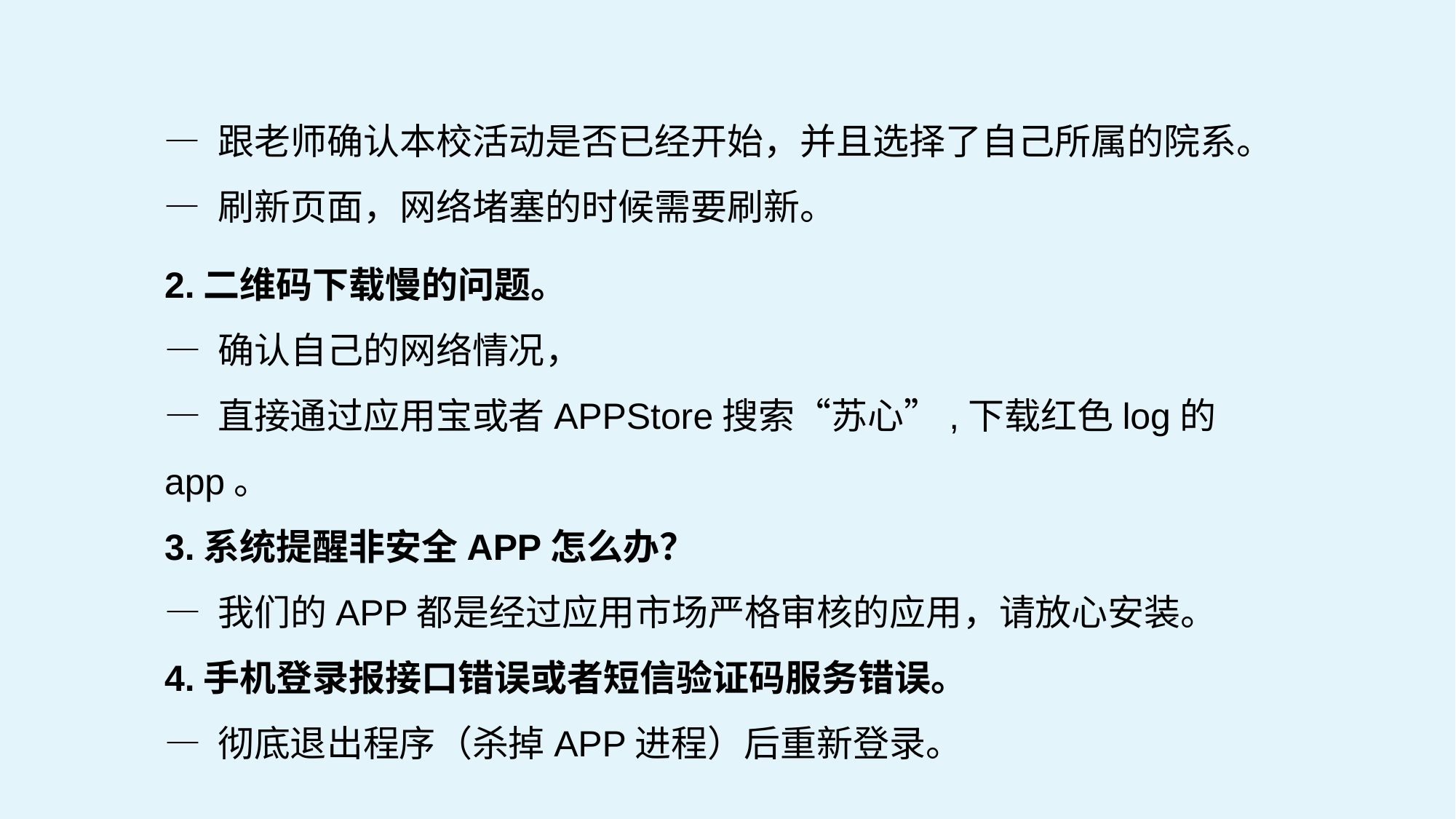

— 跟老师确认本校活动是否已经开始，并且选择了自己所属的院系。
— 刷新页面，网络堵塞的时候需要刷新。
2.二维码下载慢的问题。
— 确认自己的网络情况，
— 直接通过应用宝或者APPStore搜索“苏心”,下载红色log的app。
3.系统提醒非安全APP怎么办？
— 我们的APP都是经过应用市场严格审核的应用，请放心安装。
4.手机登录报接口错误或者短信验证码服务错误。
— 彻底退出程序（杀掉APP进程）后重新登录。